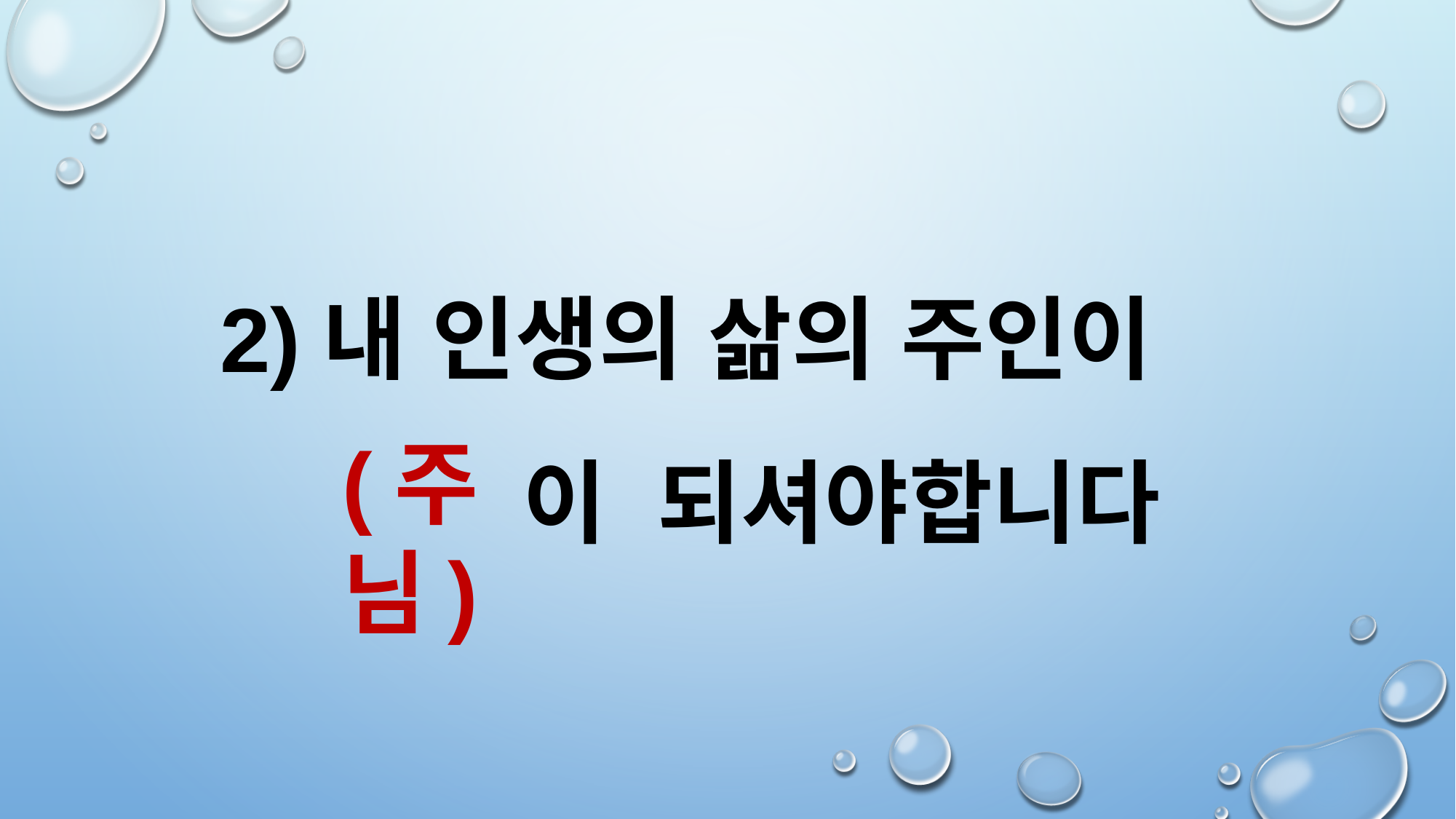

2)내 인생의 삶의 주인이
                 이  되셔야합니다
(주님)